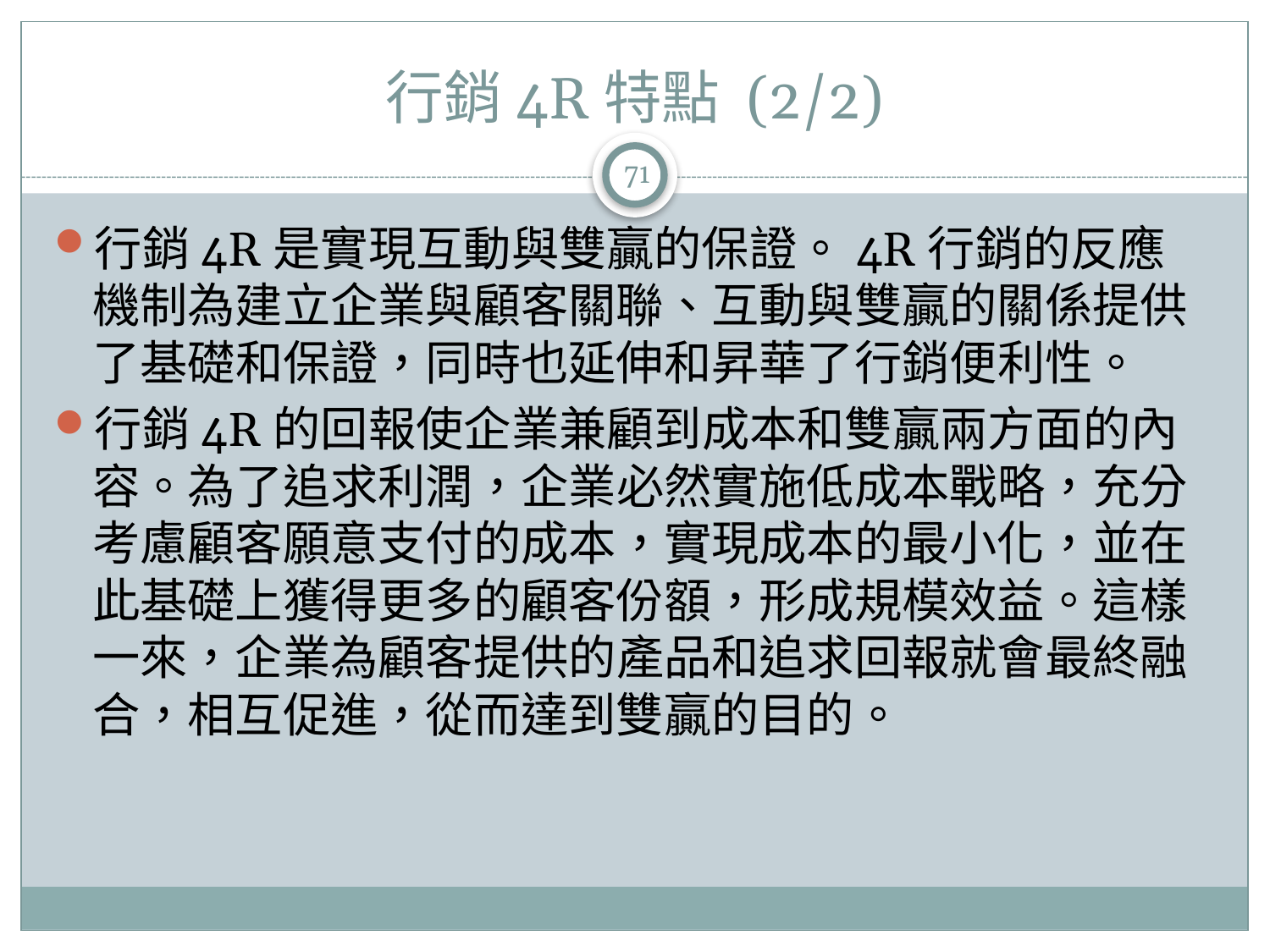

# 行銷4R特點 (2/2)
71
行銷4R是實現互動與雙贏的保證。4R行銷的反應機制為建立企業與顧客關聯、互動與雙贏的關係提供了基礎和保證，同時也延伸和昇華了行銷便利性。
行銷4R的回報使企業兼顧到成本和雙贏兩方面的內容。為了追求利潤，企業必然實施低成本戰略，充分考慮顧客願意支付的成本，實現成本的最小化，並在此基礎上獲得更多的顧客份額，形成規模效益。這樣一來，企業為顧客提供的產品和追求回報就會最終融合，相互促進，從而達到雙贏的目的。